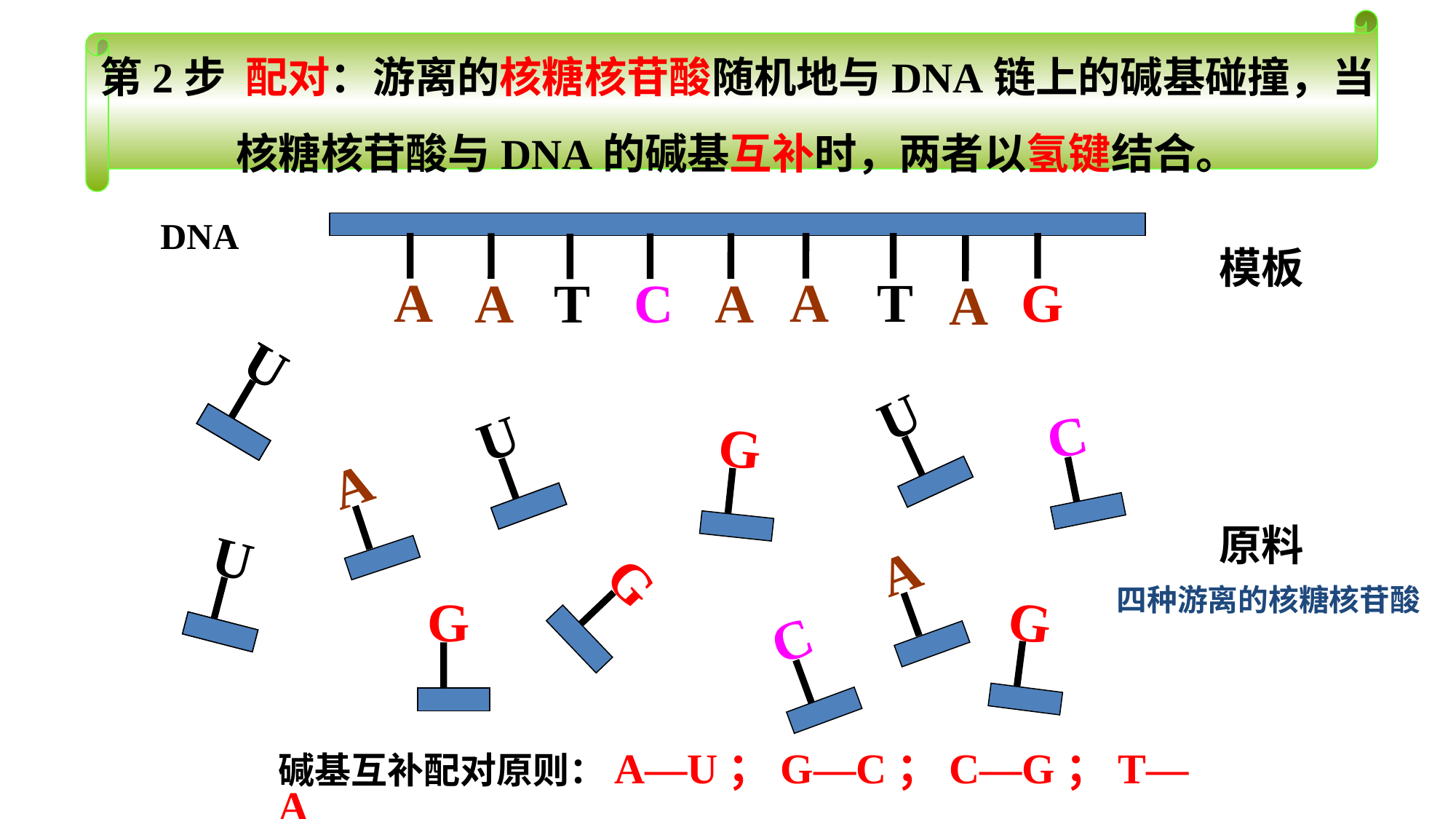

第2步  配对：游离的核糖核苷酸随机地与DNA链上的碱基碰撞，当
核糖核苷酸与DNA的碱基互补时，两者以氢键结合。
DNA

A
A
T
G
A
C
A
T
A
模板
U

U

U

U

C

G

A

U

A

G

G

G

C

原料
四种游离的核糖核苷酸
碱基互补配对原则：A—U；G—C；C—G；T—A